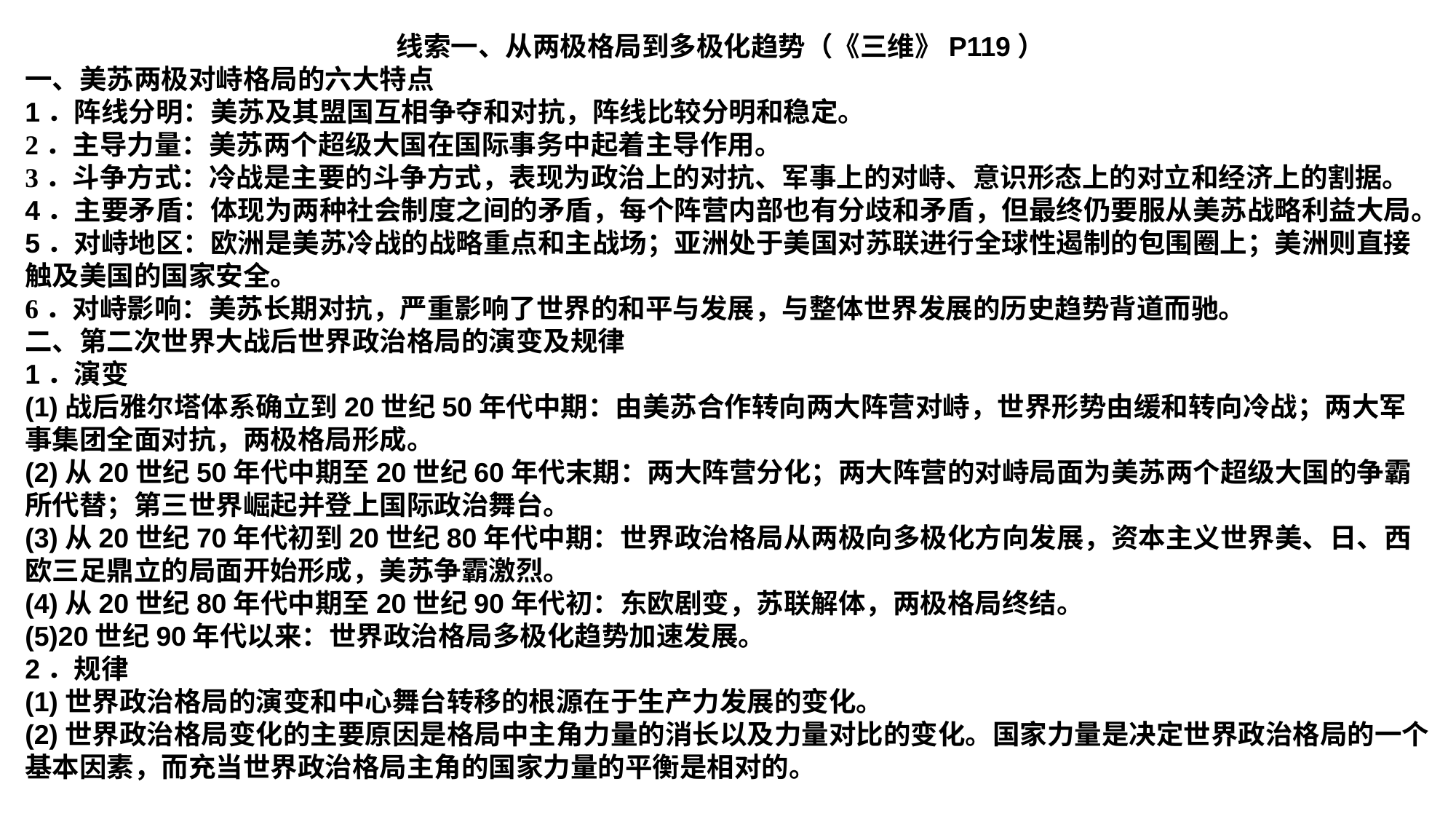

线索一、从两极格局到多极化趋势（《三维》P119）
一、美苏两极对峙格局的六大特点1．阵线分明：美苏及其盟国互相争夺和对抗，阵线比较分明和稳定。
2．主导力量：美苏两个超级大国在国际事务中起着主导作用。
3．斗争方式：冷战是主要的斗争方式，表现为政治上的对抗、军事上的对峙、意识形态上的对立和经济上的割据。4．主要矛盾：体现为两种社会制度之间的矛盾，每个阵营内部也有分歧和矛盾，但最终仍要服从美苏战略利益大局。5．对峙地区：欧洲是美苏冷战的战略重点和主战场；亚洲处于美国对苏联进行全球性遏制的包围圈上；美洲则直接触及美国的国家安全。
6．对峙影响：美苏长期对抗，严重影响了世界的和平与发展，与整体世界发展的历史趋势背道而驰。
二、第二次世界大战后世界政治格局的演变及规律1．演变
(1)战后雅尔塔体系确立到20世纪50年代中期：由美苏合作转向两大阵营对峙，世界形势由缓和转向冷战；两大军事集团全面对抗，两极格局形成。(2)从20世纪50年代中期至20世纪60年代末期：两大阵营分化；两大阵营的对峙局面为美苏两个超级大国的争霸所代替；第三世界崛起并登上国际政治舞台。(3)从20世纪70年代初到20世纪80年代中期：世界政治格局从两极向多极化方向发展，资本主义世界美、日、西欧三足鼎立的局面开始形成，美苏争霸激烈。(4)从20世纪80年代中期至20世纪90年代初：东欧剧变，苏联解体，两极格局终结。(5)20世纪90年代以来：世界政治格局多极化趋势加速发展。2．规律
(1)世界政治格局的演变和中心舞台转移的根源在于生产力发展的变化。(2)世界政治格局变化的主要原因是格局中主角力量的消长以及力量对比的变化。国家力量是决定世界政治格局的一个基本因素，而充当世界政治格局主角的国家力量的平衡是相对的。